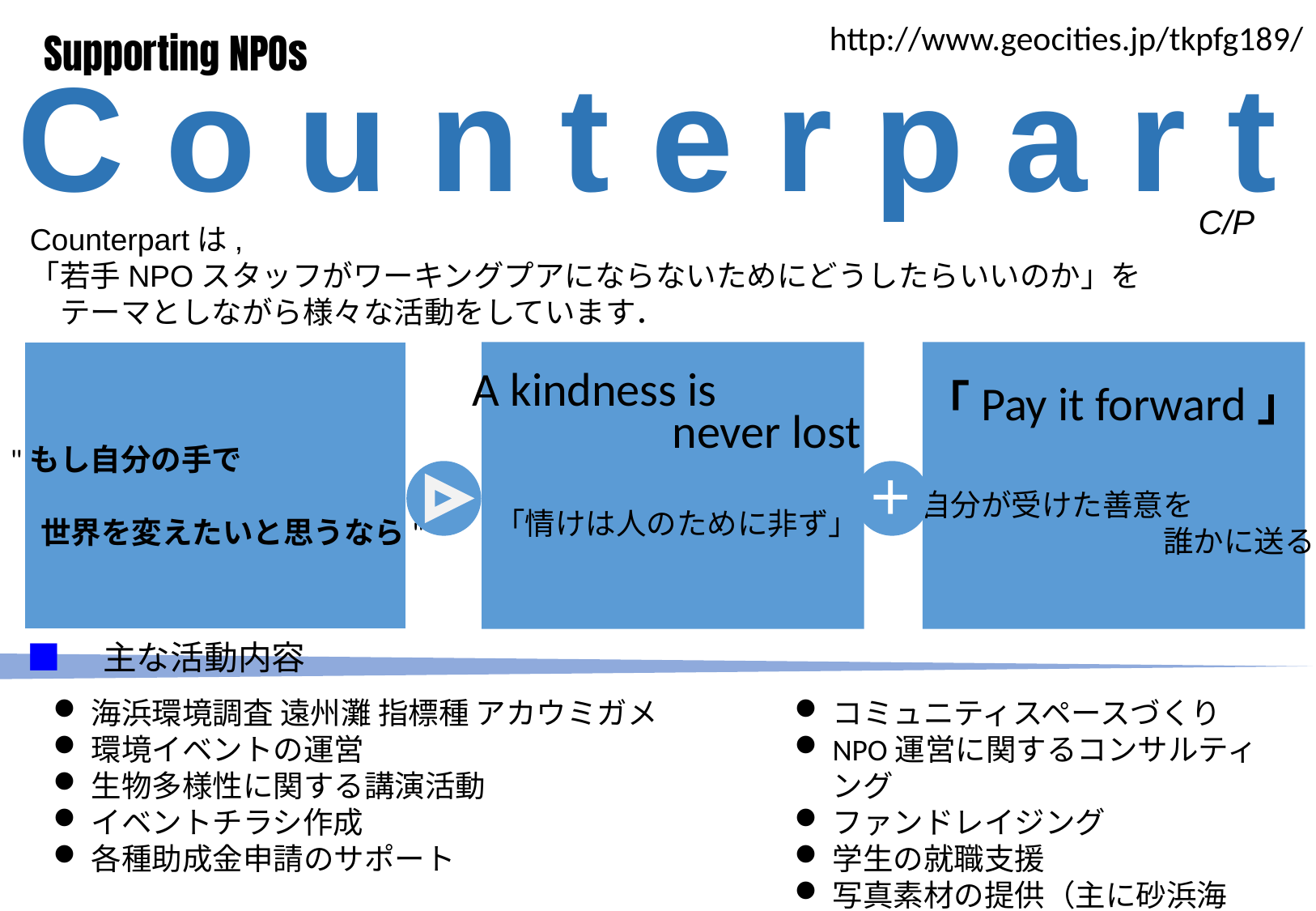

http://www.geocities.jp/tkpfg189/
Supporting NPOs
C o u n t e r p a r t
C/P
Counterpartは,
「若手NPOスタッフがワーキングプアにならないためにどうしたらいいのか」を
　テーマとしながら様々な活動をしています．

「Pay it forward」
A kindness is
　　　　never lost
"もし自分の手で

　世界を変えたいと思うなら"

＋
自分が受けた善意を
　　　　　　　　誰かに送る

「情けは人のために非ず」
■　主な活動内容
海浜環境調査 遠州灘 指標種 アカウミガメ
環境イベントの運営
生物多様性に関する講演活動
イベントチラシ作成
各種助成金申請のサポート
コミュニティスペースづくり
NPO運営に関するコンサルティング
ファンドレイジング
学生の就職支援
写真素材の提供（主に砂浜海岸）